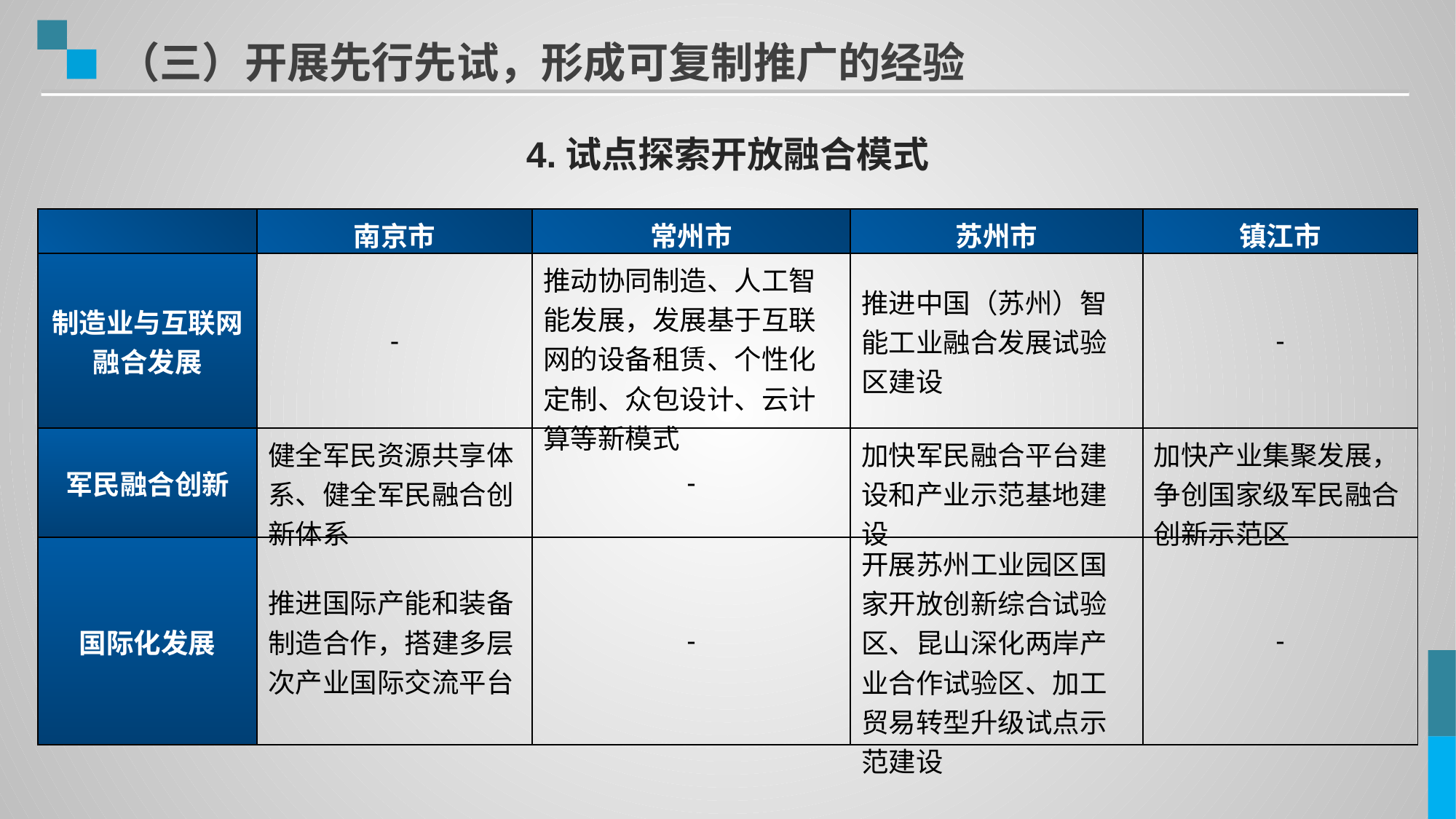

（三）开展先行先试，形成可复制推广的经验
4.试点探索开放融合模式
|  | 南京市 | 常州市 | 苏州市 | 镇江市 |
| --- | --- | --- | --- | --- |
| 制造业与互联网融合发展 | - | 推动协同制造、人工智能发展，发展基于互联网的设备租赁、个性化定制、众包设计、云计算等新模式 | 推进中国（苏州）智能工业融合发展试验区建设 | - |
| 军民融合创新 | 健全军民资源共享体系、健全军民融合创新体系 | - | 加快军民融合平台建设和产业示范基地建设 | 加快产业集聚发展，争创国家级军民融合创新示范区 |
| 国际化发展 | 推进国际产能和装备制造合作，搭建多层次产业国际交流平台 | - | 开展苏州工业园区国家开放创新综合试验区、昆山深化两岸产业合作试验区、加工贸易转型升级试点示范建设 | - |